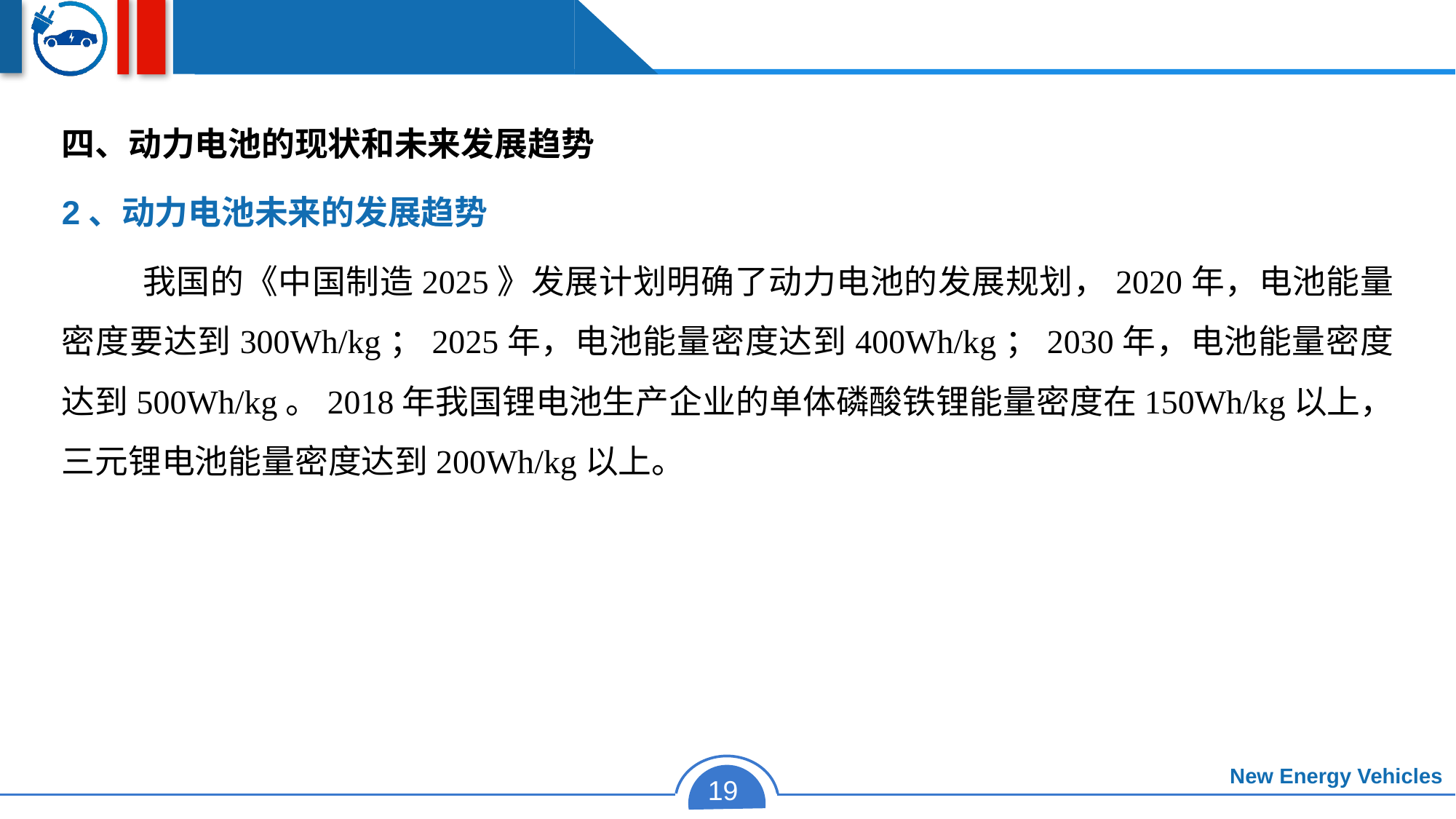

四、动力电池的现状和未来发展趋势
2、动力电池未来的发展趋势
         我国的《中国制造2025》发展计划明确了动力电池的发展规划，2020年，电池能量密度要达到300Wh/kg；2025年，电池能量密度达到400Wh/kg；2030年，电池能量密度达到500Wh/kg。2018年我国锂电池生产企业的单体磷酸铁锂能量密度在150Wh/kg以上，三元锂电池能量密度达到200Wh/kg以上。